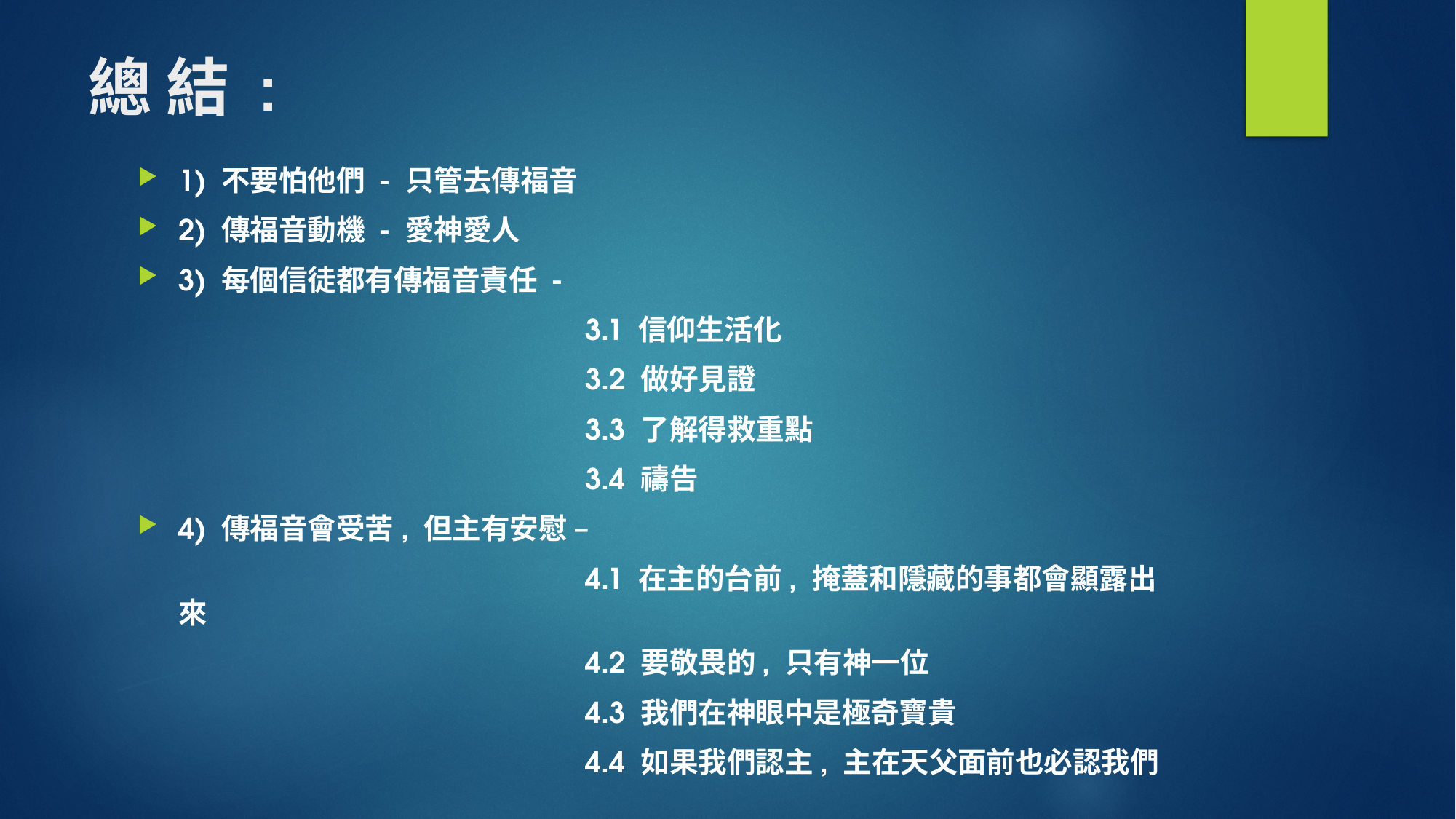

# 總 結 :
1) 不要怕他們 - 只管去傳福音
2) 傳福音動機 - 愛神愛人
3) 每個信徒都有傳福音責任 -
                                                        3.1 信仰生活化
                                                        3.2 做好見證
                                                        3.3 了解得救重點
                                                        3.4 禱告
4) 傳福音會受苦, 但主有安慰 –
                                                        4.1 在主的台前, 掩蓋和隱藏的事都會顯露出來
                                                        4.2 要敬畏的, 只有神一位
                                                        4.3 我們在神眼中是極奇寶貴
                                                        4.4 如果我們認主, 主在天父面前也必認我們